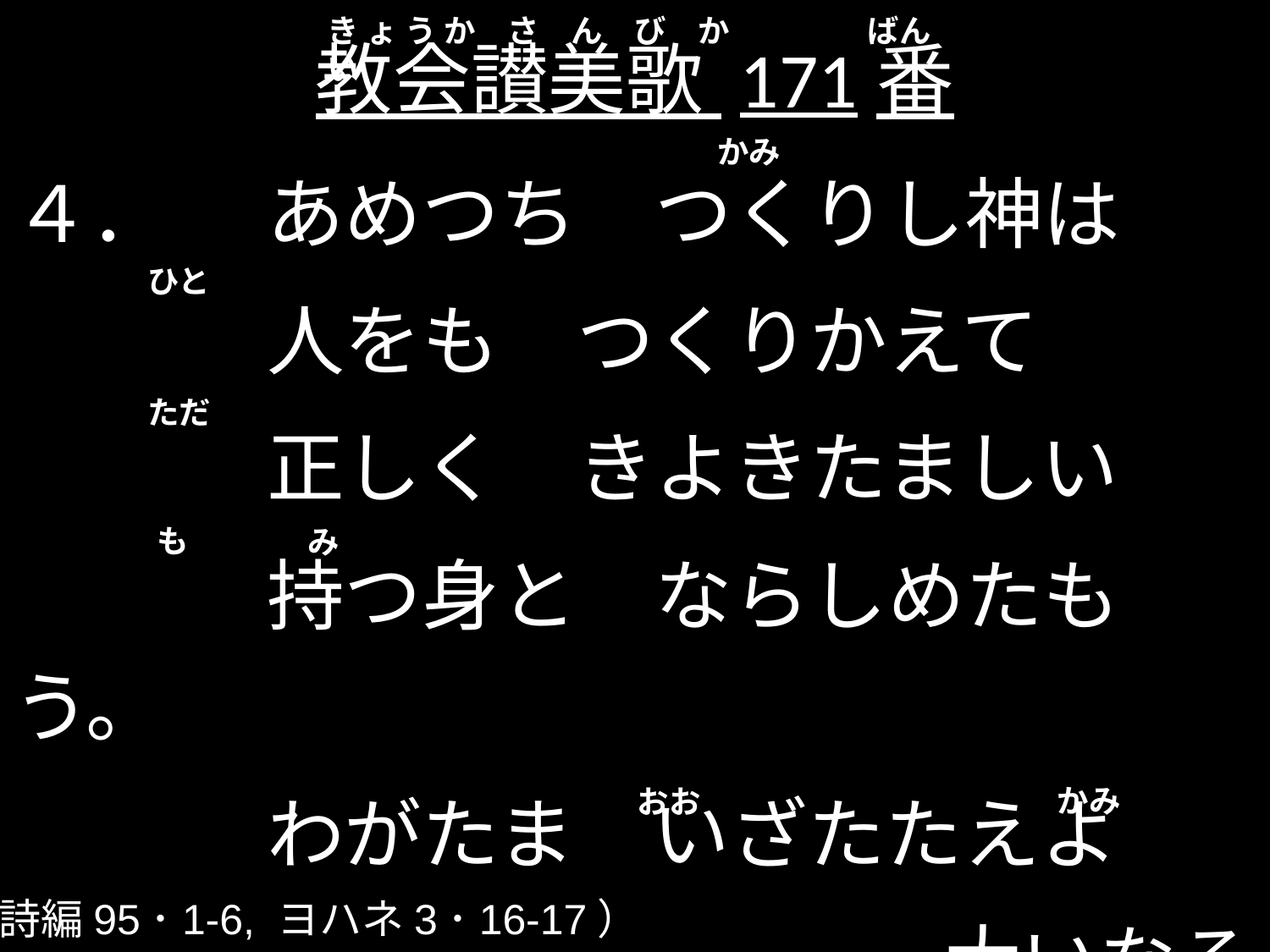

# 教会讃美歌 171番
き ょ う か い
さ　ん　び　か
ばん
かみ
４．	あめつち　つくりし神は
　　	人をも　つくりかえて
　　	正しく　きよきたましい
　　	持つ身と　ならしめたもう。
　　	わがたま　いざたたえよ
　　　　　　　　　　　　大いなる　み神を、
ひと
ただ
も
み
かみ
おお
（詩編95･1-6, ヨハネ3･16-17）